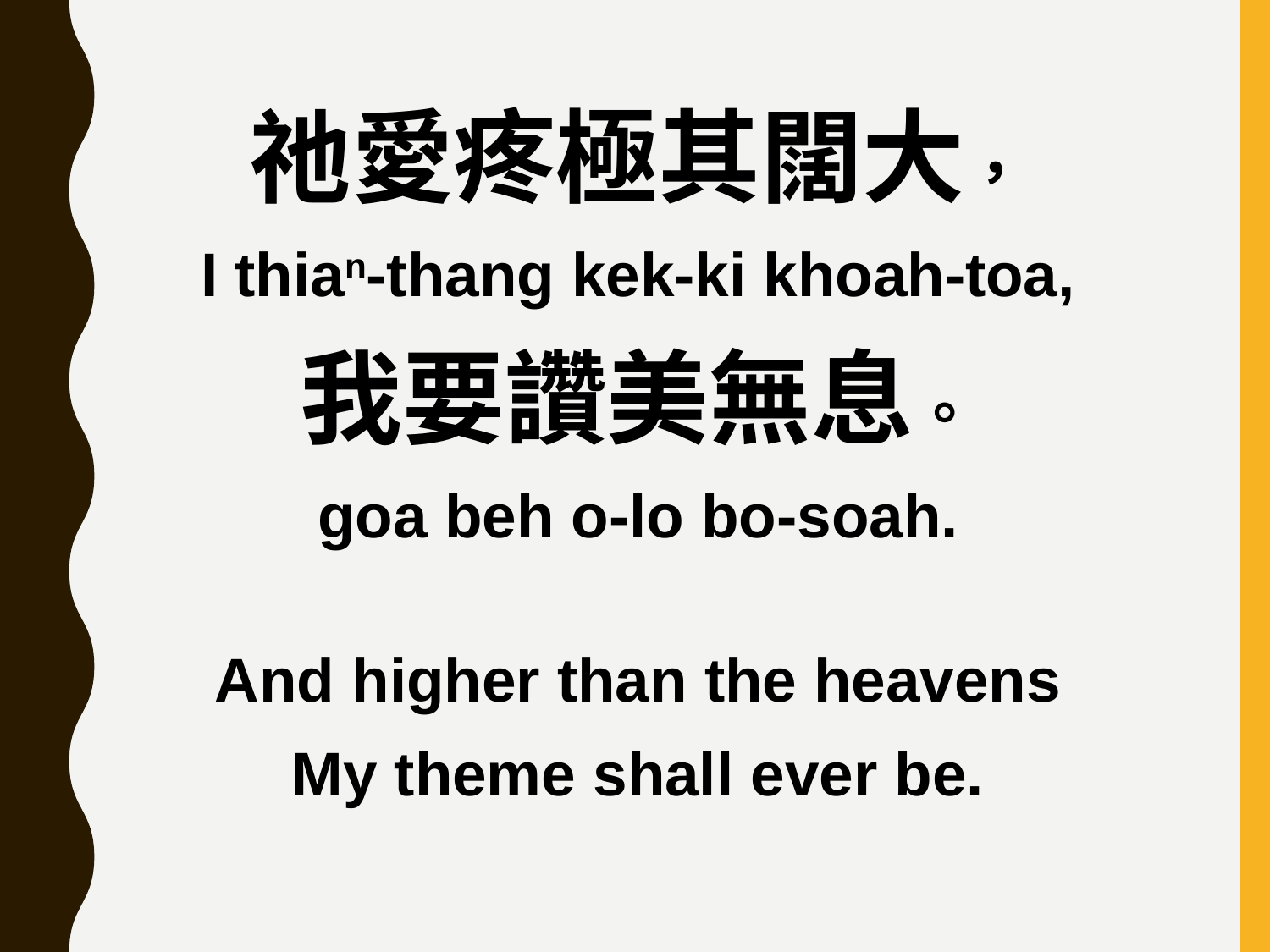

祂愛疼極其闊大，
I thian-thang kek-ki khoah-toa,
我要讚美無息。
goa beh o-lo bo-soah.

And higher than the heavens
My theme shall ever be.